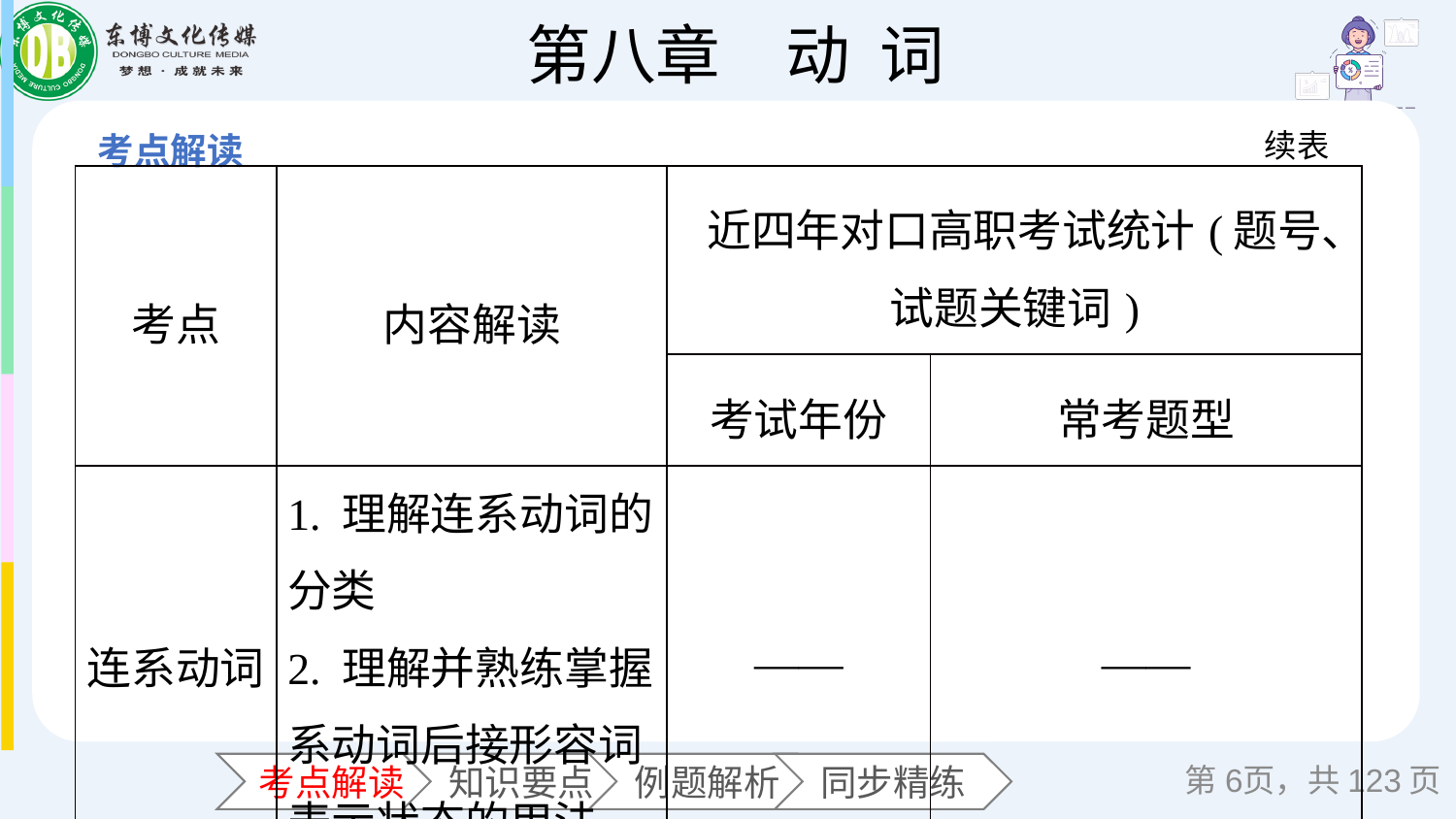

续表
| 考点 | 内容解读 | 近四年对口高职考试统计(题号、试题关键词) |  |
| --- | --- | --- | --- |
|  |  | 考试年份 | 常考题型 |
| 连系动词 | 1. 理解连系动词的分类 2. 理解并熟练掌握系动词后接形容词表示状态的用法 | —— | —— |
第6页，共123页